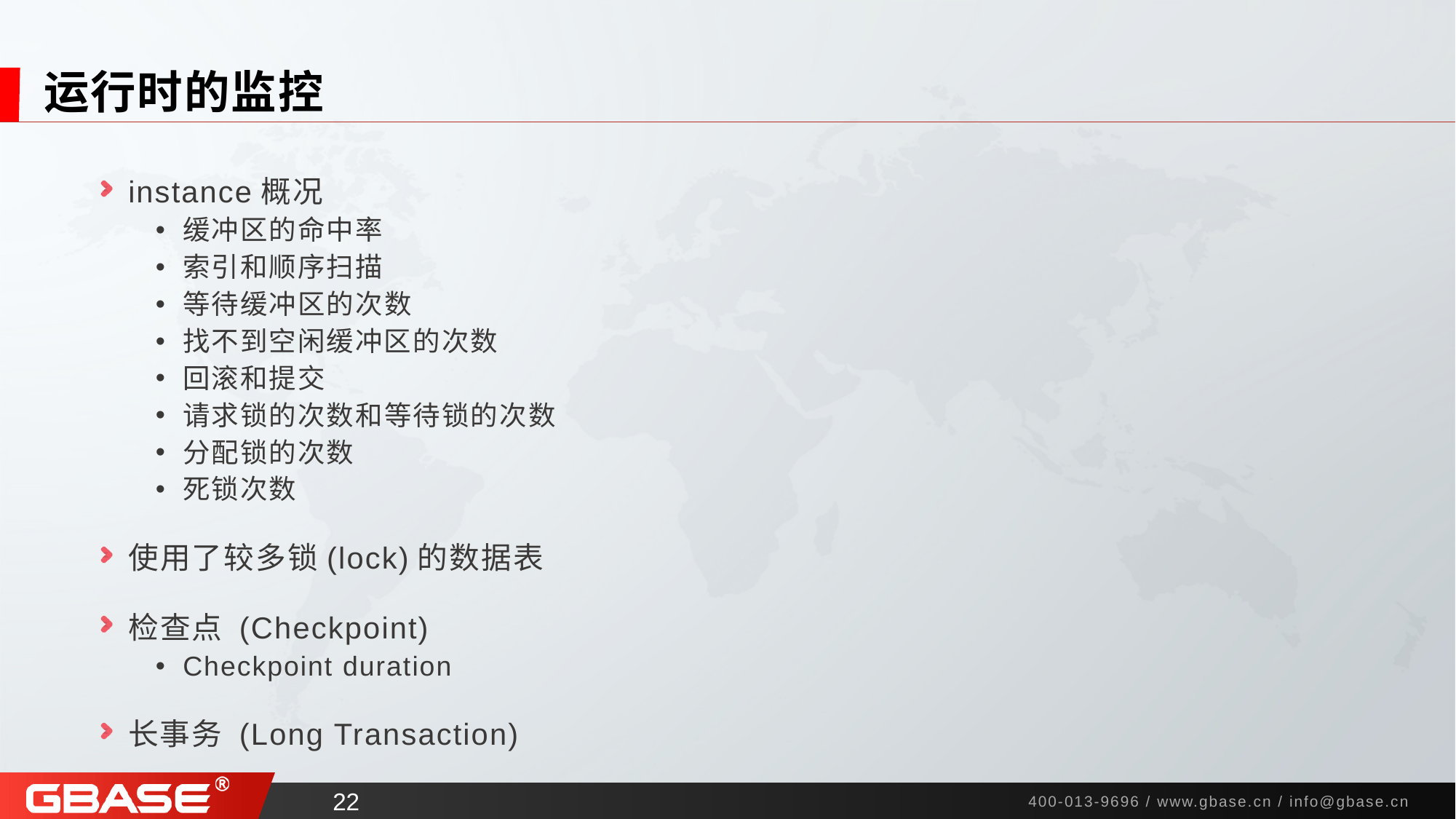

# 运行时的监控
instance概况
缓冲区的命中率
索引和顺序扫描
等待缓冲区的次数
找不到空闲缓冲区的次数
回滚和提交
请求锁的次数和等待锁的次数
分配锁的次数
死锁次数
使用了较多锁(lock)的数据表
检查点 (Checkpoint)
Checkpoint duration
长事务 (Long Transaction)